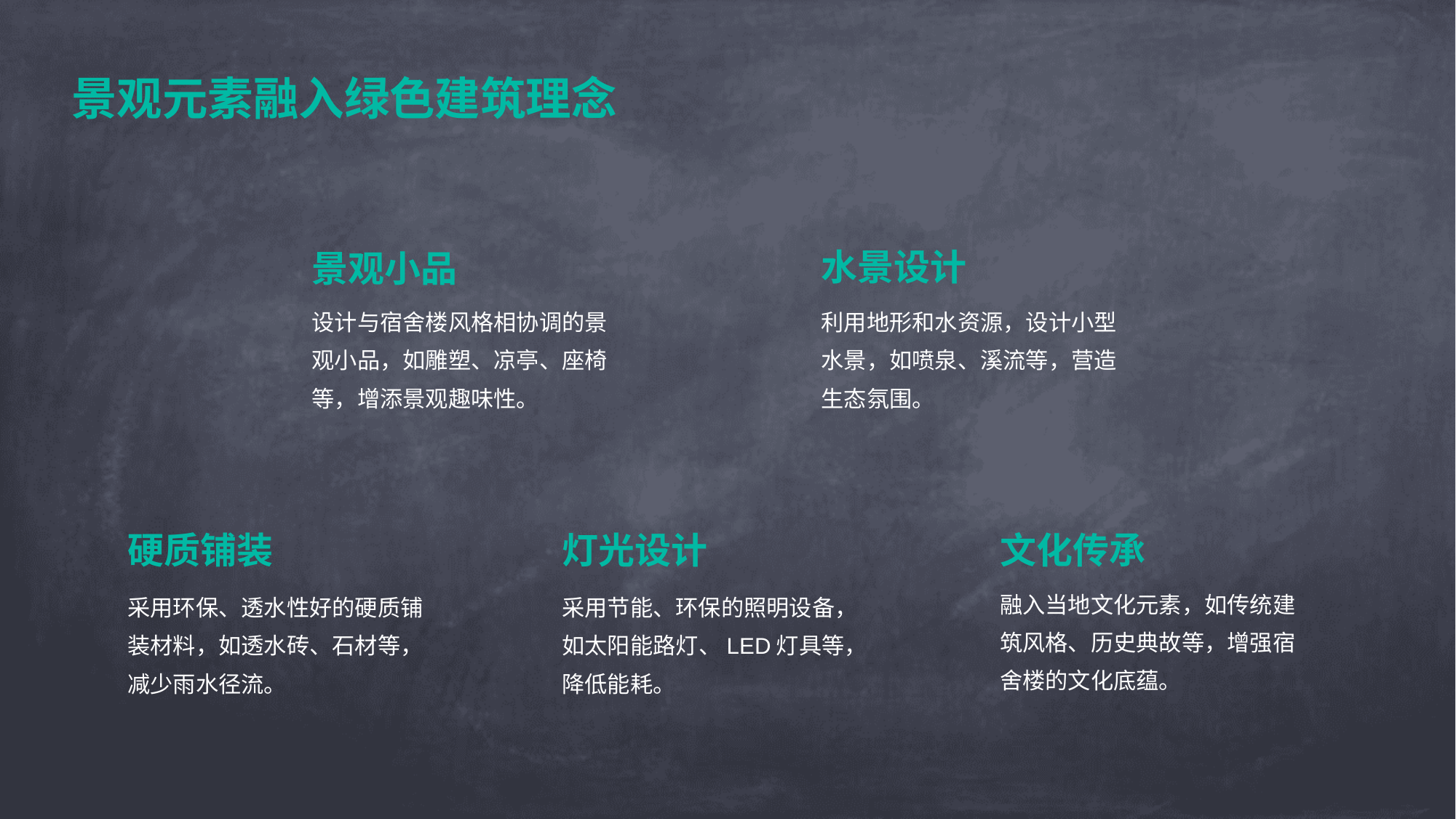

景观元素融入绿色建筑理念
水景设计
景观小品
设计与宿舍楼风格相协调的景观小品，如雕塑、凉亭、座椅等，增添景观趣味性。
利用地形和水资源，设计小型水景，如喷泉、溪流等，营造生态氛围。
硬质铺装
灯光设计
文化传承
融入当地文化元素，如传统建筑风格、历史典故等，增强宿舍楼的文化底蕴。
采用环保、透水性好的硬质铺装材料，如透水砖、石材等，减少雨水径流。
采用节能、环保的照明设备，如太阳能路灯、LED灯具等，降低能耗。